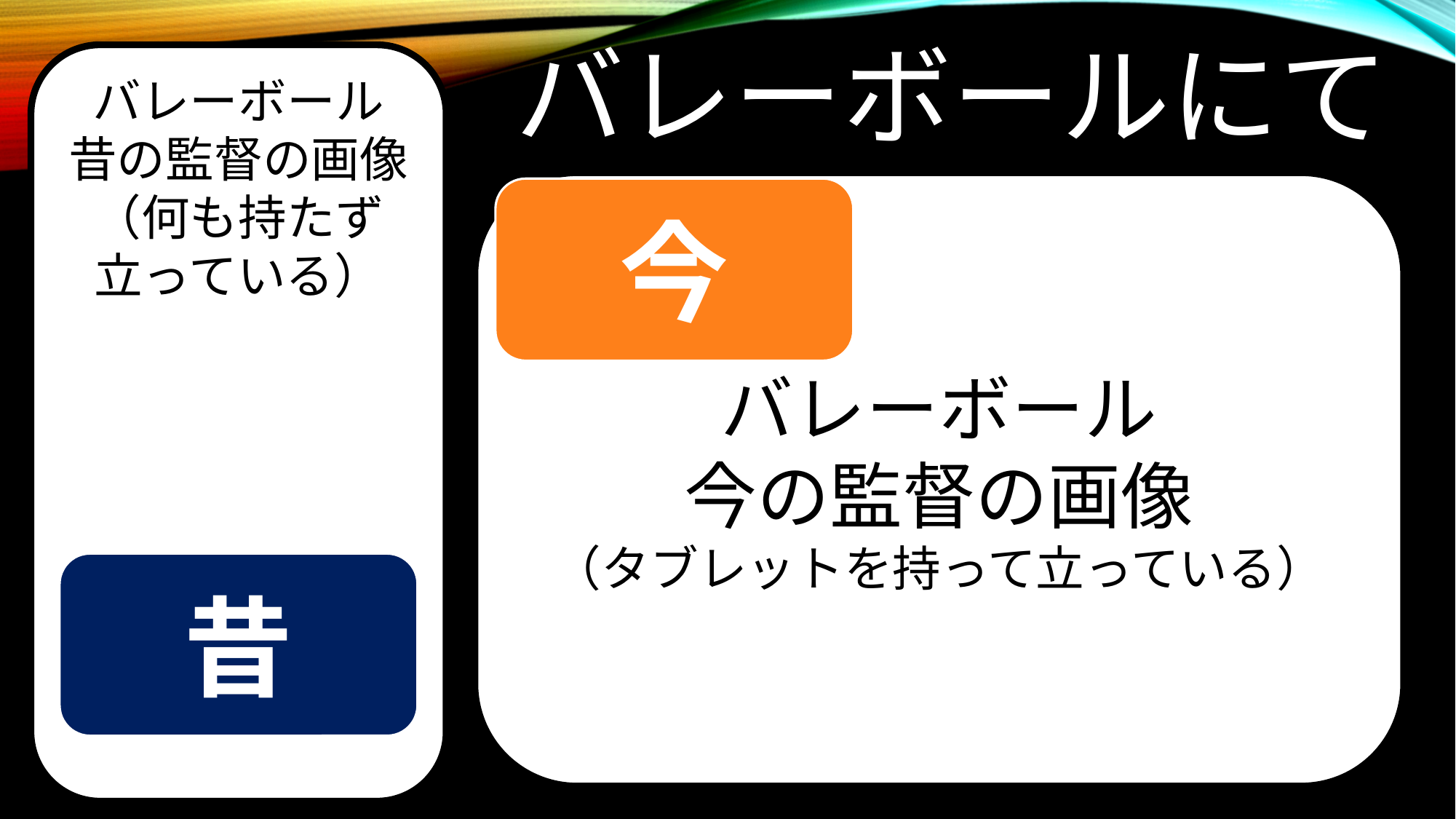

# バレーボールにて
バレーボール
昔の監督の画像
（何も持たず立っている）
バレーボール
今の監督の画像
（タブレットを持って立っている）
今
昔